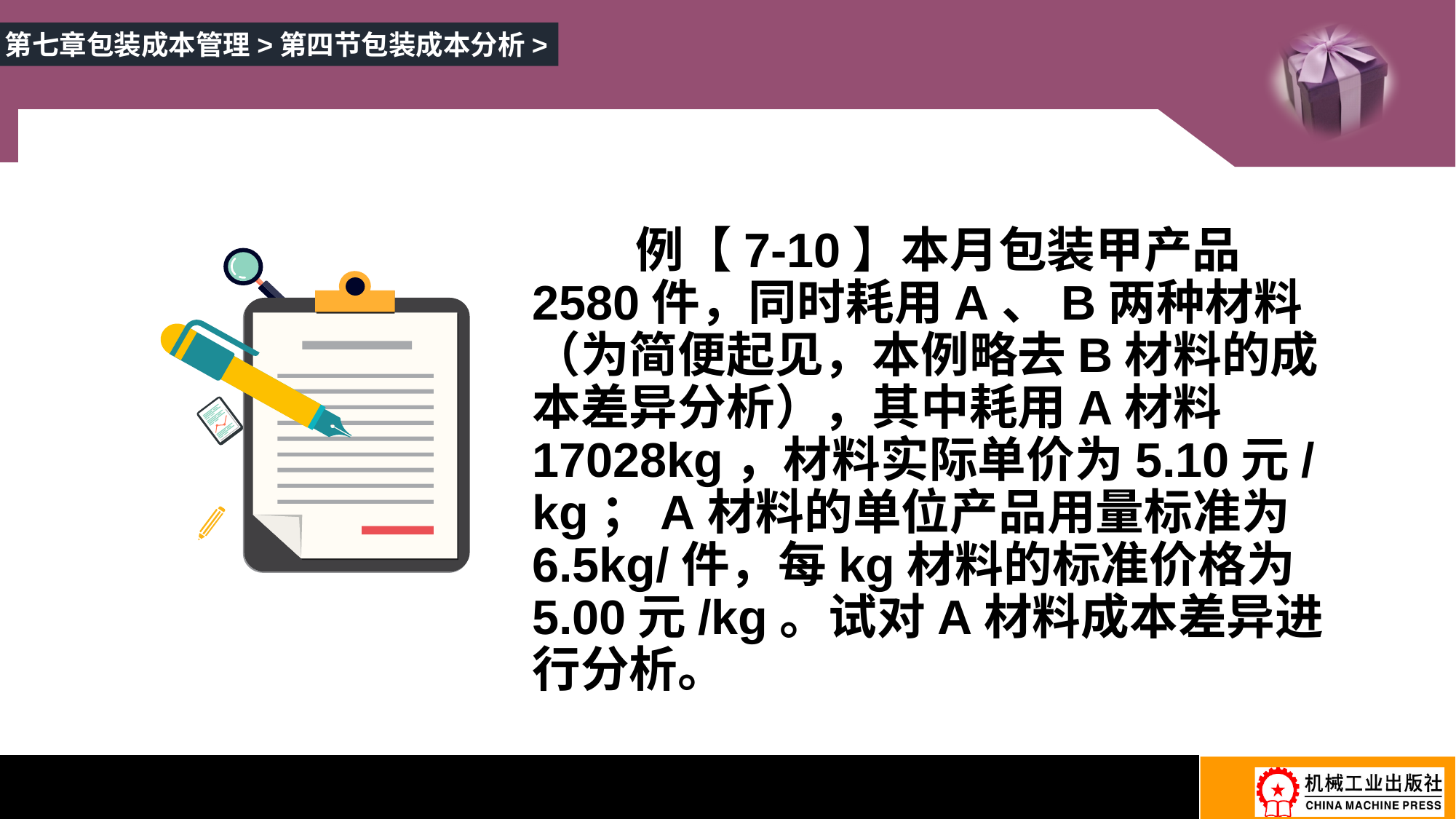

第七章包装成本管理>第四节包装成本分析>
例【7-10】本月包装甲产品2580件，同时耗用A、B两种材料（为简便起见，本例略去B材料的成本差异分析），其中耗用A材料17028kg，材料实际单价为5.10元/kg；A材料的单位产品用量标准为6.5kg/件，每kg材料的标准价格为5.00元/kg。试对A材料成本差异进行分析。